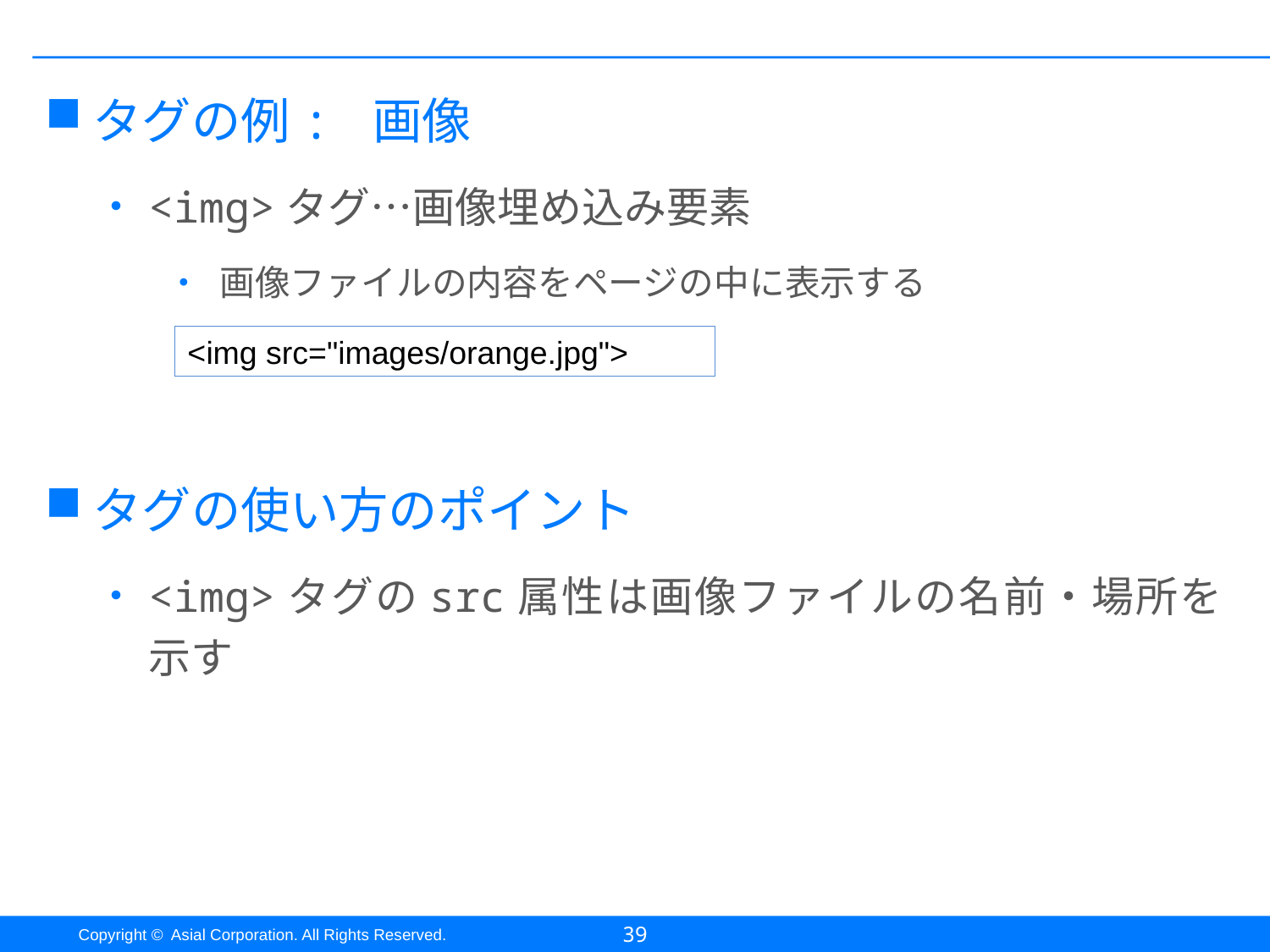

#

タグの例: 画像
<img>タグ…画像埋め込み要素
画像ファイルの内容をページの中に表示する

タグの使い方のポイント
<img>タグのsrc属性は画像ファイルの名前・場所を示す

<img src="images/orange.jpg">
39